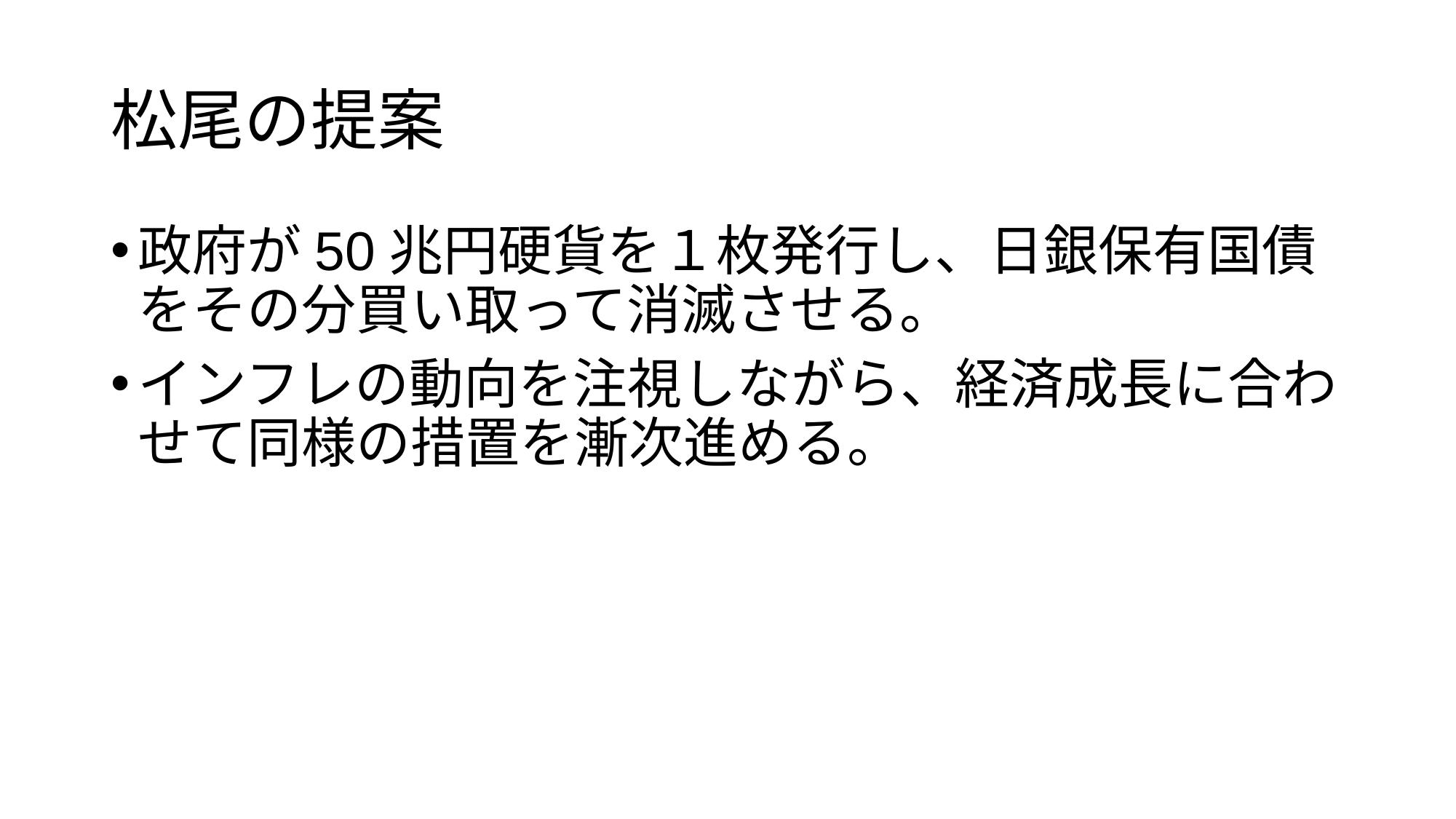

# 松尾の提案
政府が50兆円硬貨を１枚発行し、日銀保有国債をその分買い取って消滅させる。
インフレの動向を注視しながら、経済成長に合わせて同様の措置を漸次進める。